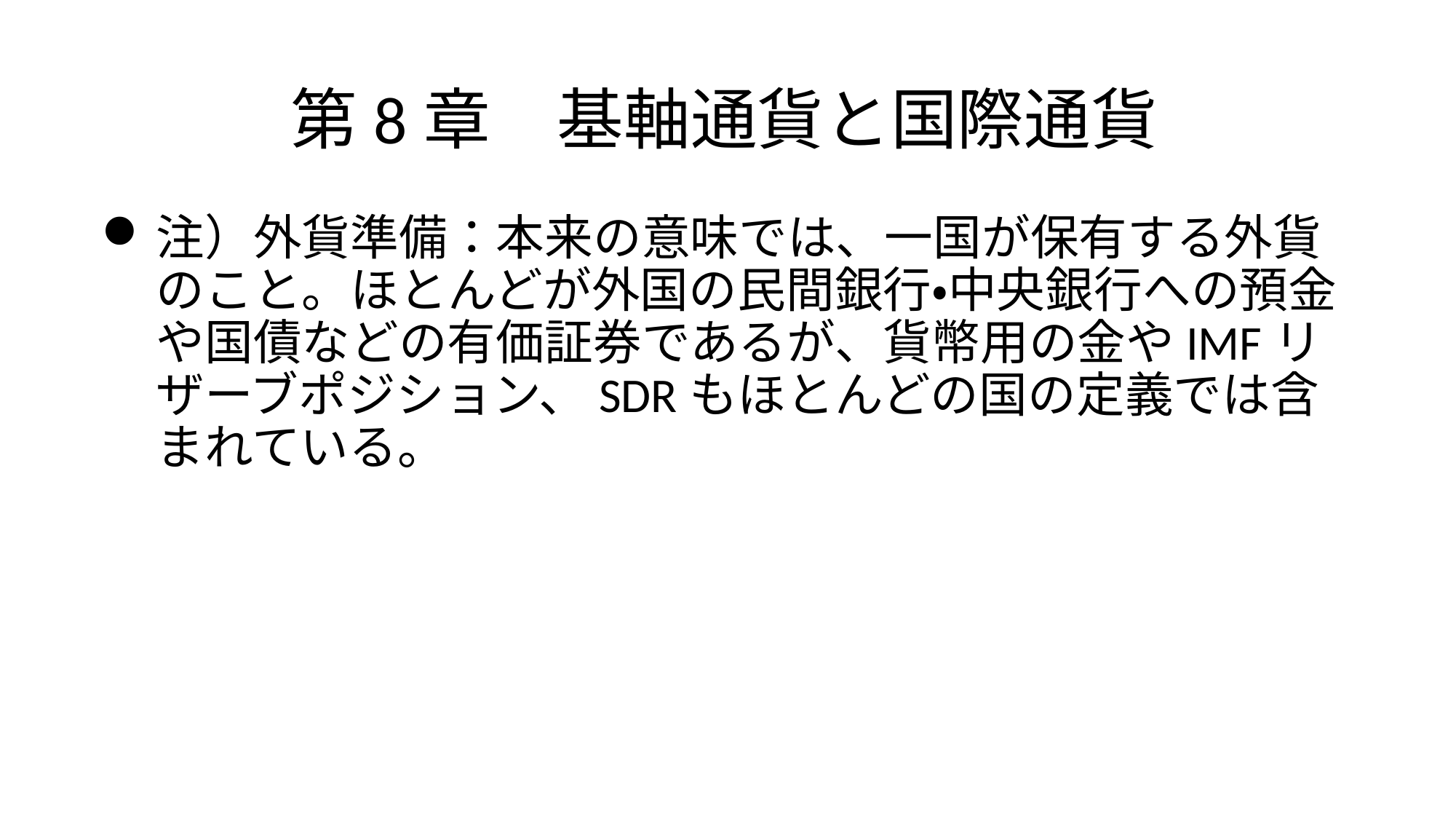

# 第8章　基軸通貨と国際通貨
注）外貨準備：本来の意味では、一国が保有する外貨のこと。ほとんどが外国の民間銀行・中央銀行への預金や国債などの有価証券であるが、貨幣用の金やIMFリザーブポジション、SDRもほとんどの国の定義では含まれている。